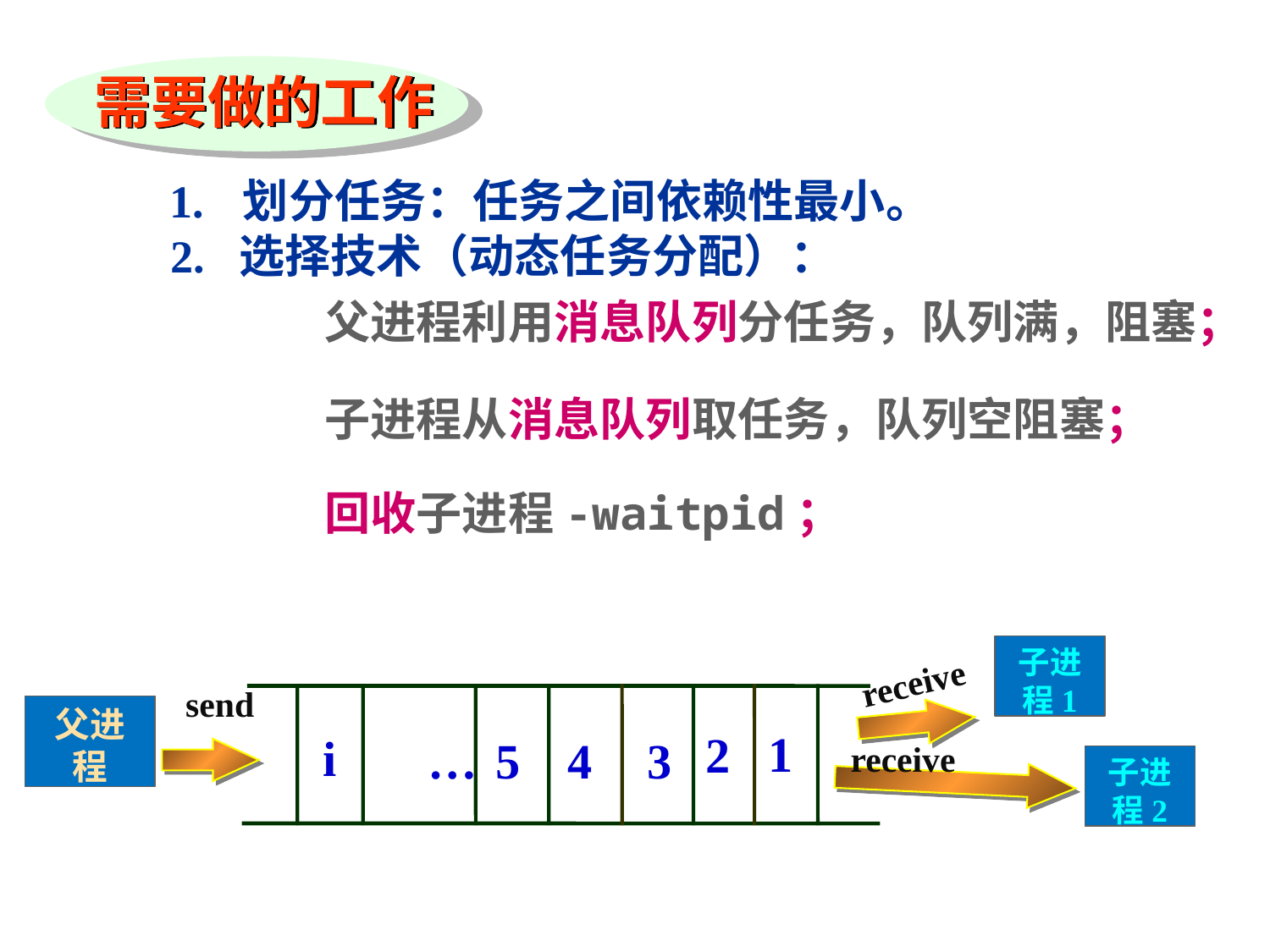

需要做的工作
1. 划分任务：任务之间依赖性最小。
2.  选择技术（动态任务分配）：
	父进程利用消息队列分任务，队列满，阻塞；

	子进程从消息队列取任务，队列空阻塞；

	回收子进程-waitpid；
子进程1
receive
send

1
2
i
5

父进程
…
4
3
receive
子进程2